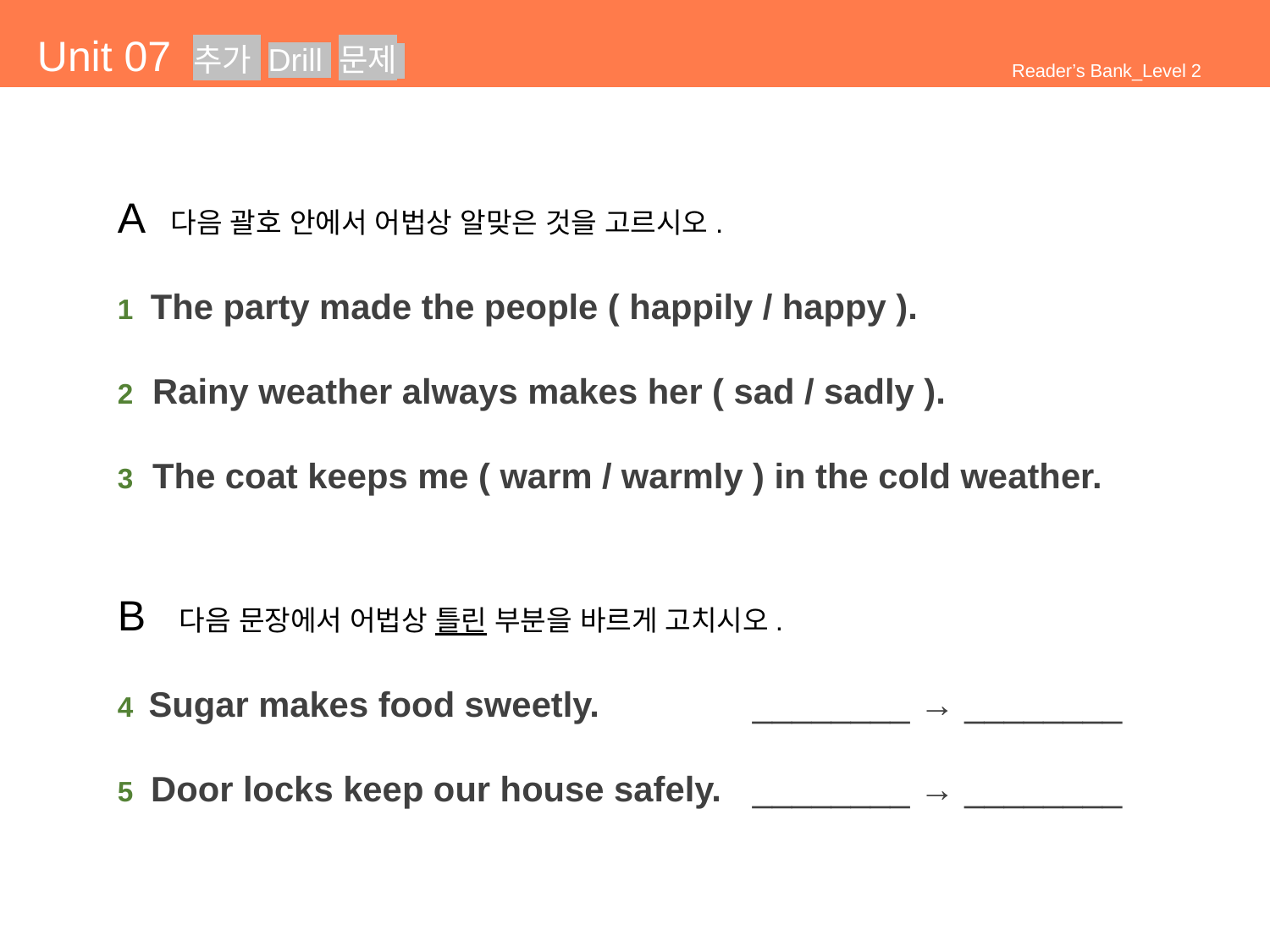

# Unit 07 추가 Drill 문제
Reader’s Bank_Level 2

A  다음 괄호 안에서 어법상 알맞은 것을 고르시오.
1  The party made the people ( happily / happy ).
2  Rainy weather always makes her ( sad / sadly ).
3  The coat keeps me ( warm / warmly ) in the cold weather.

B  다음 문장에서 어법상 틀린 부분을 바르게 고치시오.
4  Sugar makes food sweetly.		________ → ________
5  Door locks keep our house safely.	________ → ________